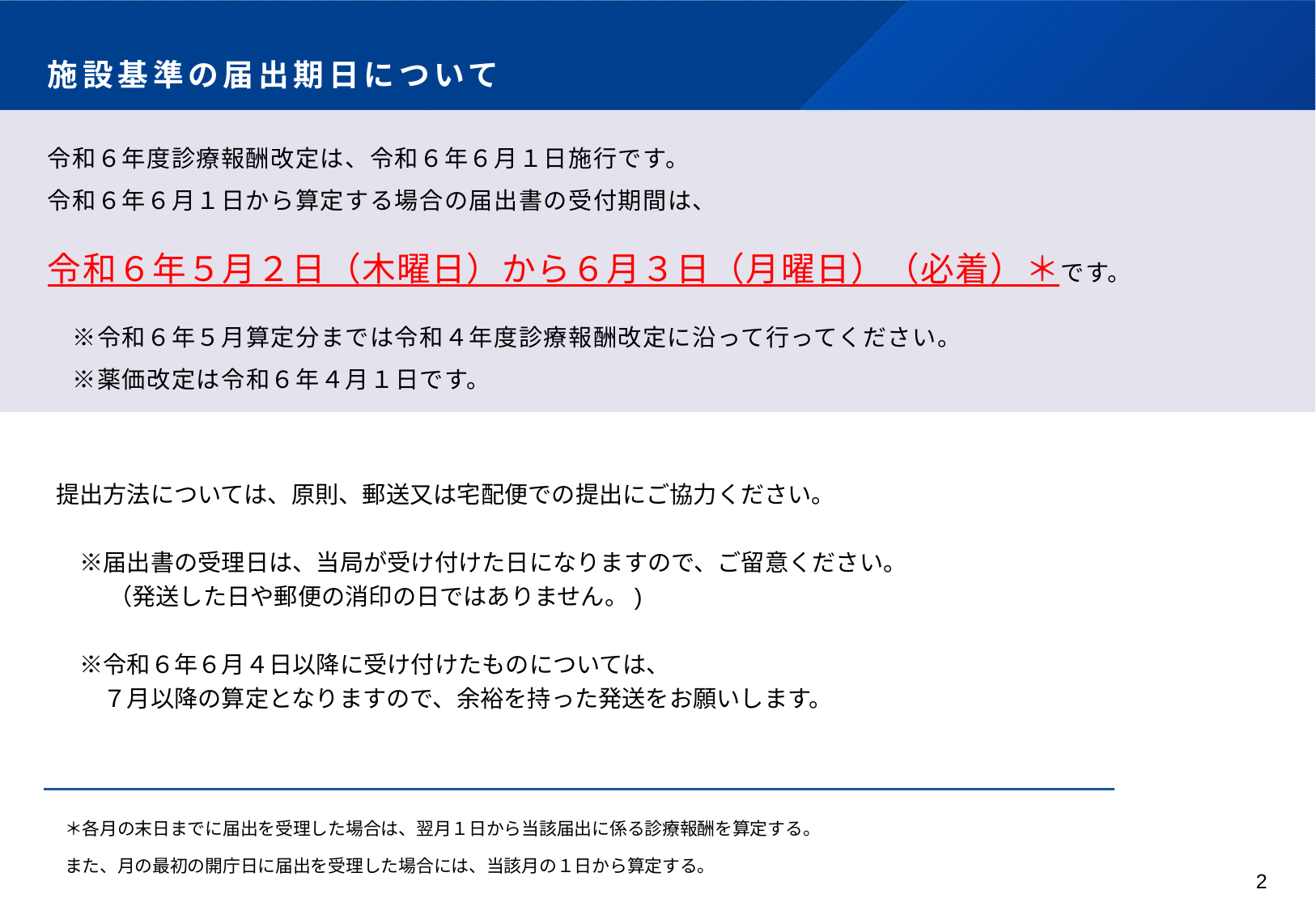

# 施設基準の届出期日について
令和６年度診療報酬改定は、令和６年６月１日施行です。
令和６年６月１日から算定する場合の届出書の受付期間は、
令和６年５月２日（木曜日）から６月３日（月曜日）（必着）＊です。
　※令和６年５月算定分までは令和４年度診療報酬改定に沿って行ってください。
　※薬価改定は令和６年４月１日です。
提出方法については、原則、郵送又は宅配便での提出にご協力ください。

　※届出書の受理日は、当局が受け付けた日になりますので、ご留意ください。
　 　（発送した日や郵便の消印の日ではありません。)

　※令和６年６月４日以降に受け付けたものについては、
　　７月以降の算定となりますので、余裕を持った発送をお願いします。
＊各月の末日までに届出を受理した場合は、翌月１日から当該届出に係る診療報酬を算定する。
また、月の最初の開庁日に届出を受理した場合には、当該月の１日から算定する。

2